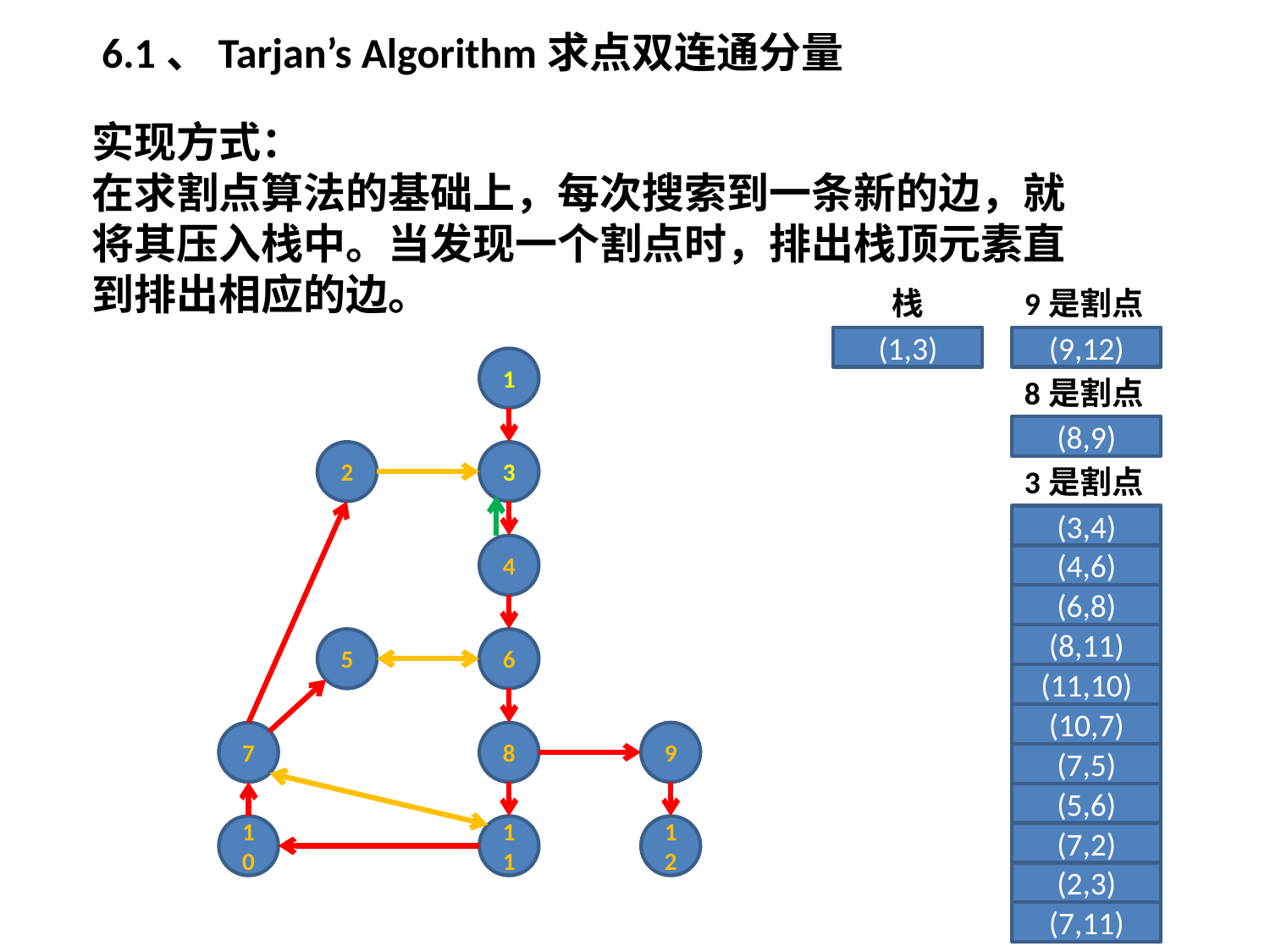

6.1、Tarjan’s Algorithm求点双连通分量
实现方式：
在求割点算法的基础上，每次搜索到一条新的边，就将其压入栈中。当发现一个割点时，排出栈顶元素直到排出相应的边。
栈
9是割点
(1,3)
(9,12)
1
8是割点
(8,9)
2
3
3是割点
(3,4)
4
(4,6)
(6,8)
(8,11)
5
6
(11,10)
(10,7)
7
8
9
(7,5)
(5,6)
10
11
12
(7,2)
(2,3)
(7,11)